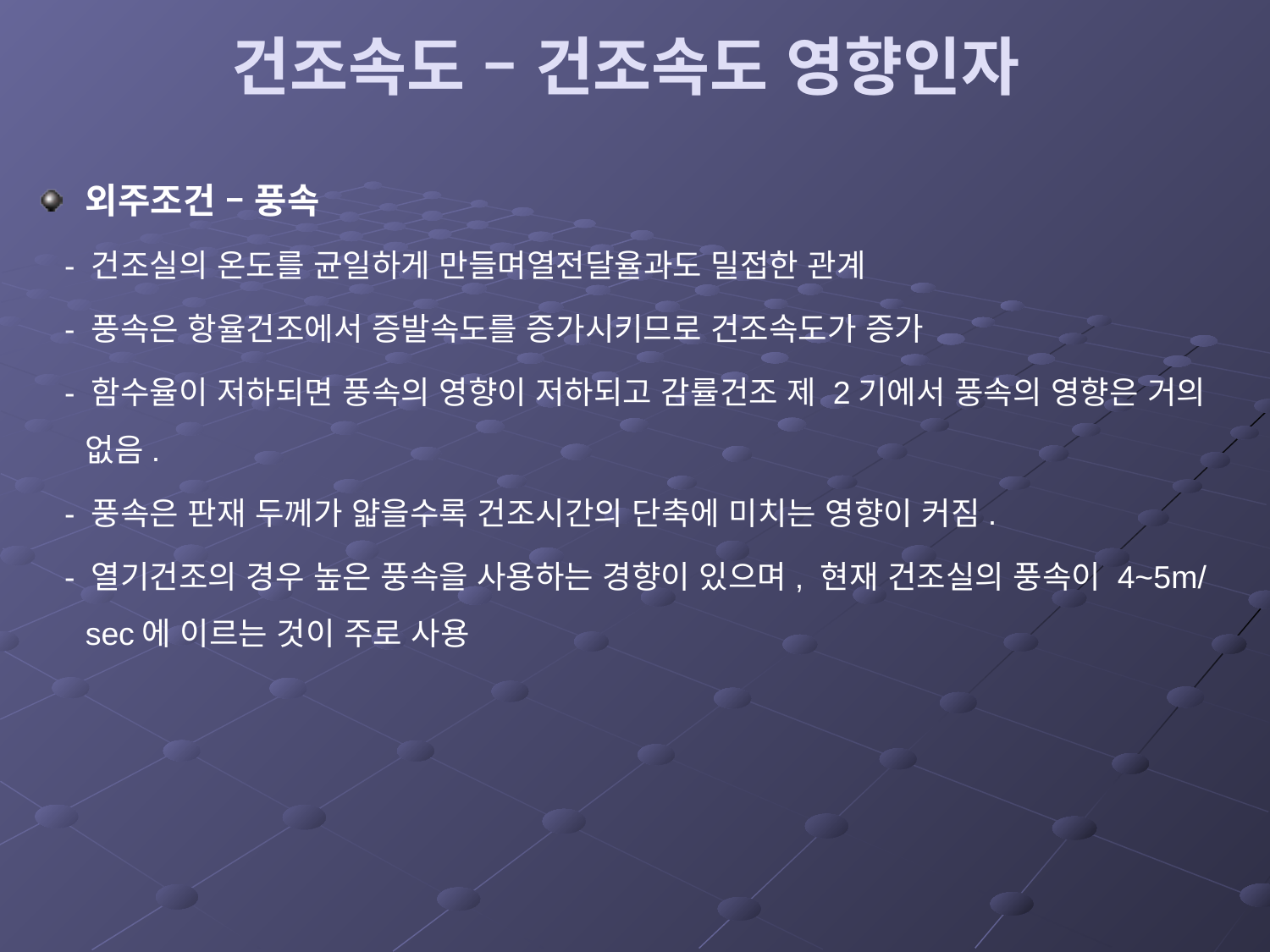

# 건조속도 – 건조속도 영향인자
외주조건 – 풍속
   - 건조실의 온도를 균일하게 만들며열전달율과도 밀접한 관계
   - 풍속은 항율건조에서 증발속도를 증가시키므로 건조속도가 증가
   - 함수율이 저하되면 풍속의 영향이 저하되고 감률건조 제 2기에서 풍속의 영향은 거의 없음.
   - 풍속은 판재 두께가 얇을수록 건조시간의 단축에 미치는 영향이 커짐.
   - 열기건조의 경우 높은 풍속을 사용하는 경향이 있으며, 현재 건조실의 풍속이 4~5m/sec에 이르는 것이 주로 사용